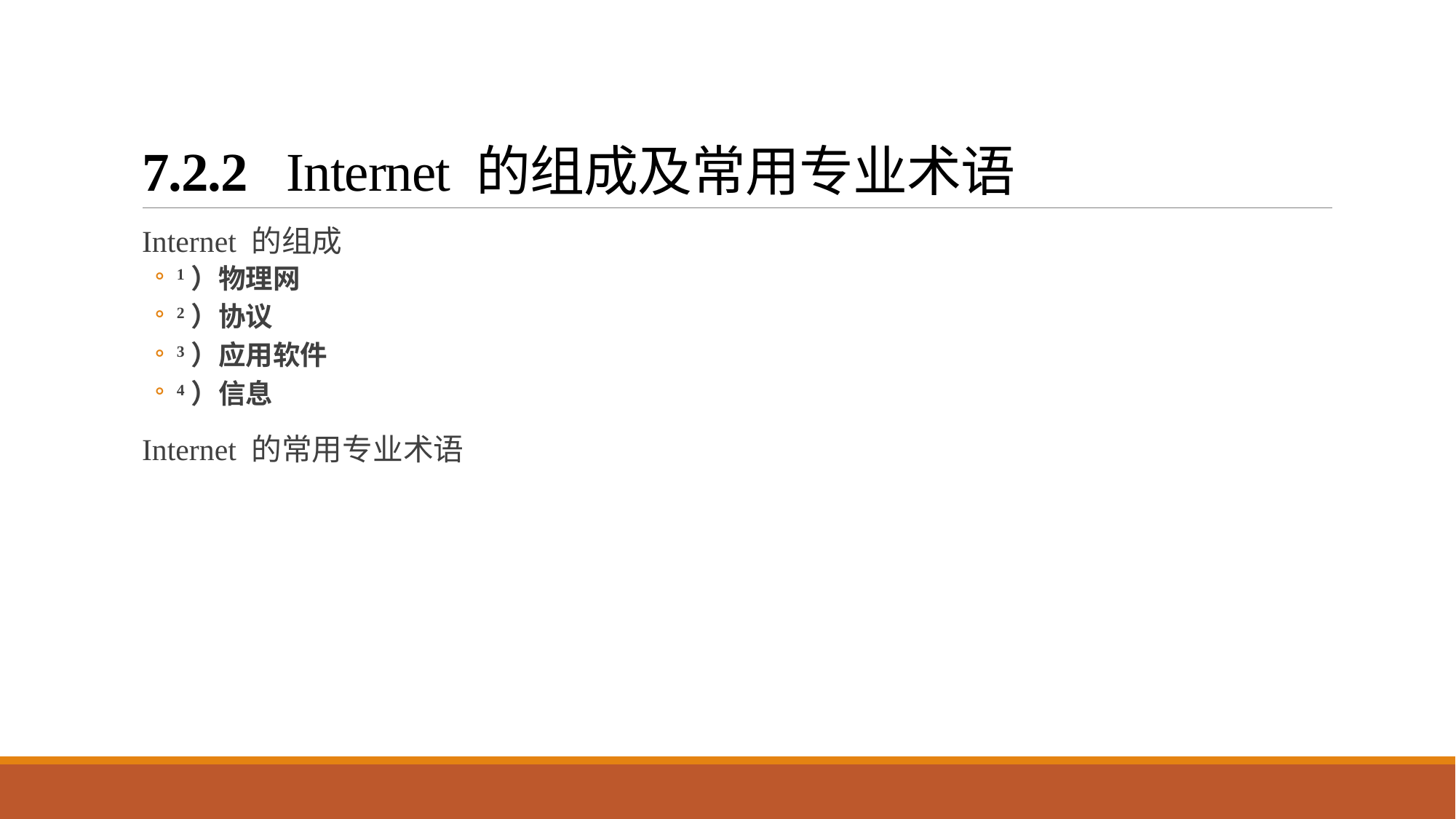

# 7.2.2   Internet 的组成及常用专业术语
Internet 的组成
1）物理网
2）协议
3）应用软件
4）信息
Internet 的常用专业术语